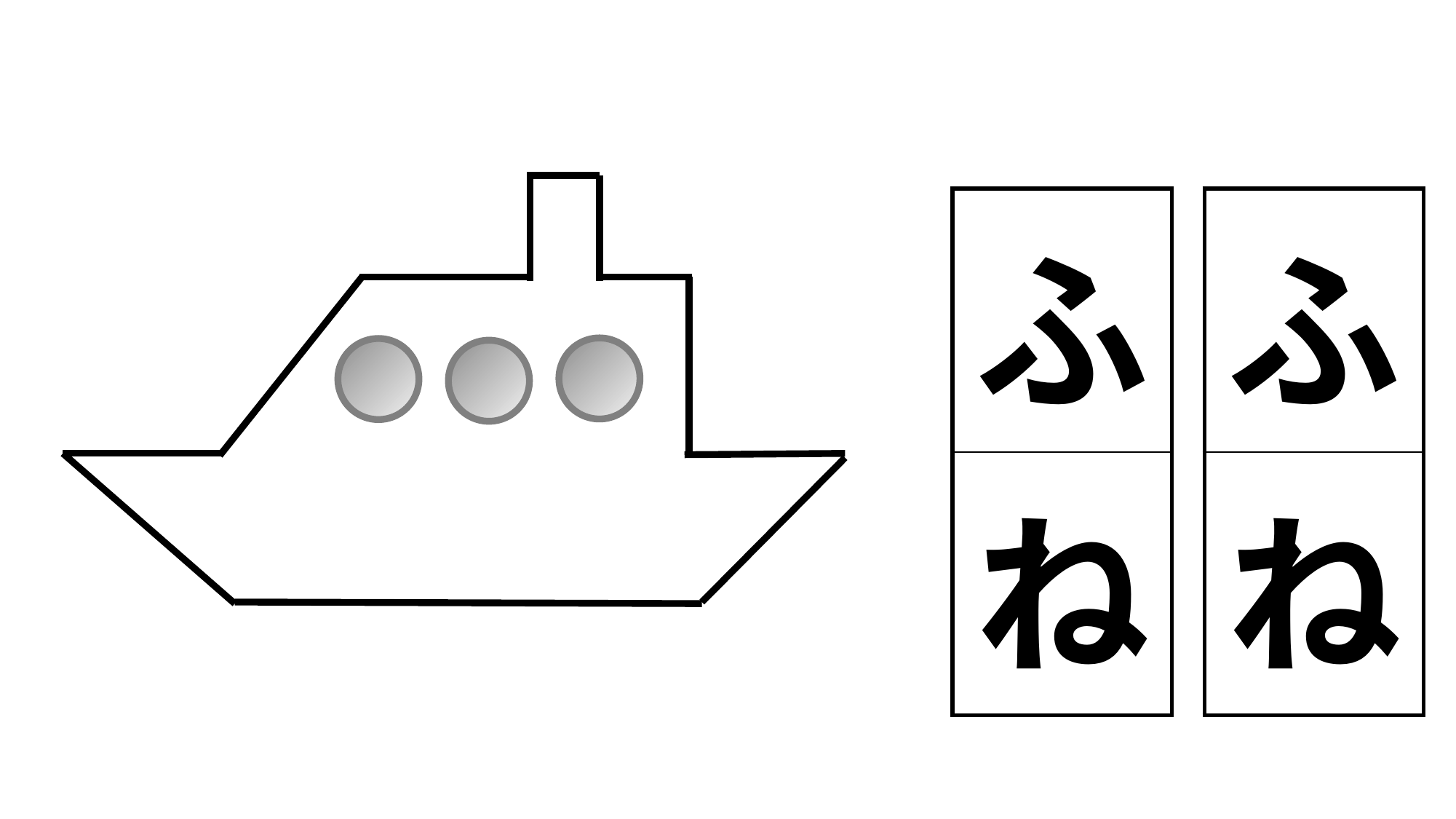

| ふ |
| --- |
| ね |
| ふ |
| --- |
| ね |